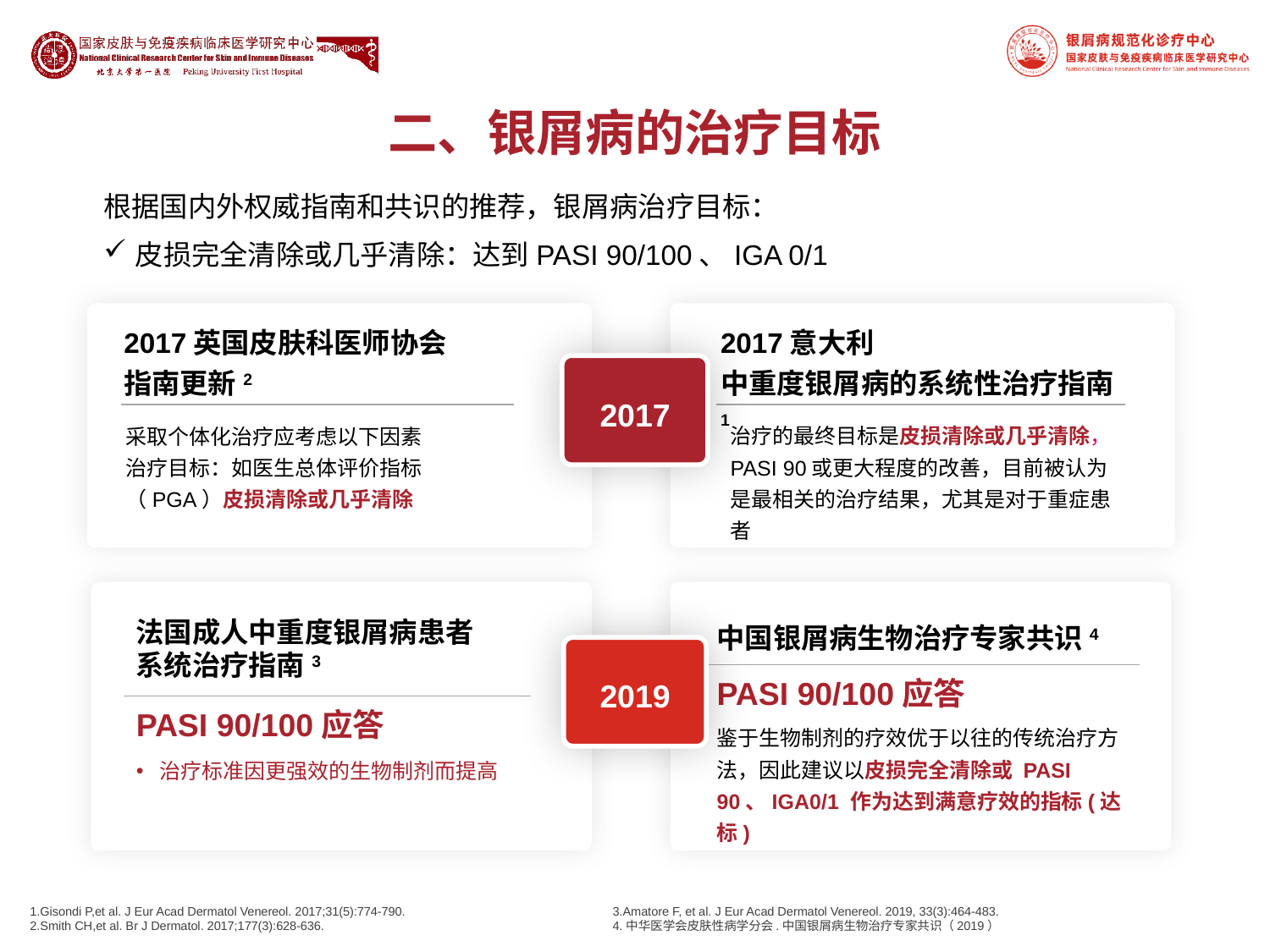

# 二、银屑病的治疗目标
根据国内外权威指南和共识的推荐，银屑病治疗目标：
皮损完全清除或几乎清除：达到PASI 90/100、IGA 0/1

2017意大利
中重度银屑病的系统性治疗指南1
治疗的最终目标是皮损清除或几乎清除，PASI 90或更大程度的改善，目前被认为是最相关的治疗结果，尤其是对于重症患者
2017英国皮肤科医师协会
指南更新2

2017
采取个体化治疗应考虑以下因素
治疗目标：如医生总体评价指标（PGA）皮损清除或几乎清除

法国成人中重度银屑病患者
系统治疗指南3
PASI 90/100应答
治疗标准因更强效的生物制剂而提高

中国银屑病生物治疗专家共识4
PASI 90/100应答
鉴于生物制剂的疗效优于以往的传统治疗方法，因此建议以皮损完全清除或 PASI 90、IGA0/1 作为达到满意疗效的指标(达标)

2019
1.Gisondi P,et al. J Eur Acad Dermatol Venereol. 2017;31(5):774-790.
2.Smith CH,et al. Br J Dermatol. 2017;177(3):628-636.
3.Amatore F, et al. J Eur Acad Dermatol Venereol. 2019, 33(3):464-483.
4.中华医学会皮肤性病学分会.中国银屑病生物治疗专家共识（2019）